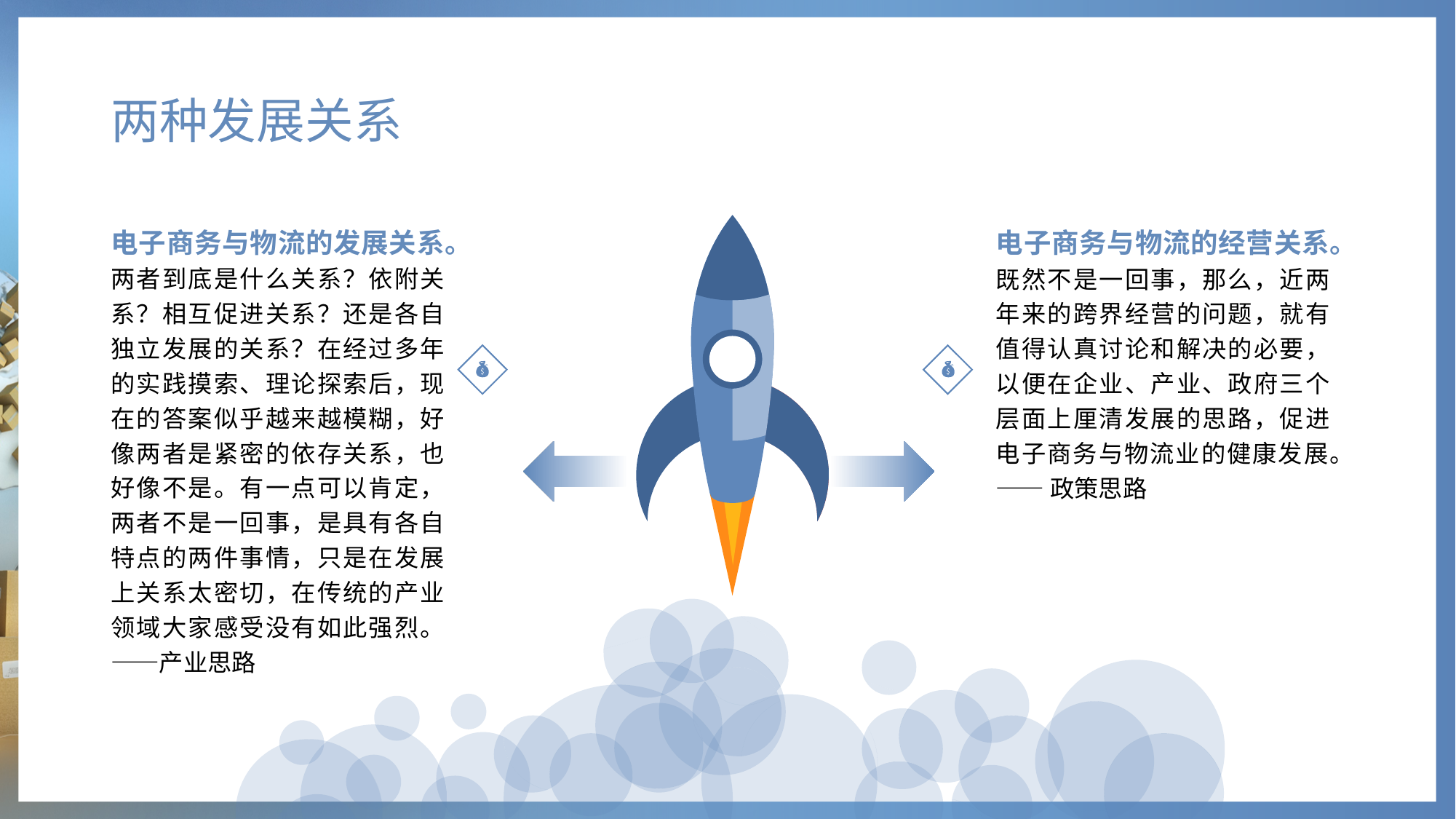

# 两种发展关系
电子商务与物流的经营关系。
既然不是一回事，那么，近两年来的跨界经营的问题，就有值得认真讨论和解决的必要，以便在企业、产业、政府三个层面上厘清发展的思路，促进电子商务与物流业的健康发展。
——政策思路

电子商务与物流的发展关系。
两者到底是什么关系？依附关系？相互促进关系？还是各自独立发展的关系？在经过多年的实践摸索、理论探索后，现在的答案似乎越来越模糊，好像两者是紧密的依存关系，也好像不是。有一点可以肯定，两者不是一回事，是具有各自特点的两件事情，只是在发展上关系太密切，在传统的产业领域大家感受没有如此强烈。——产业思路